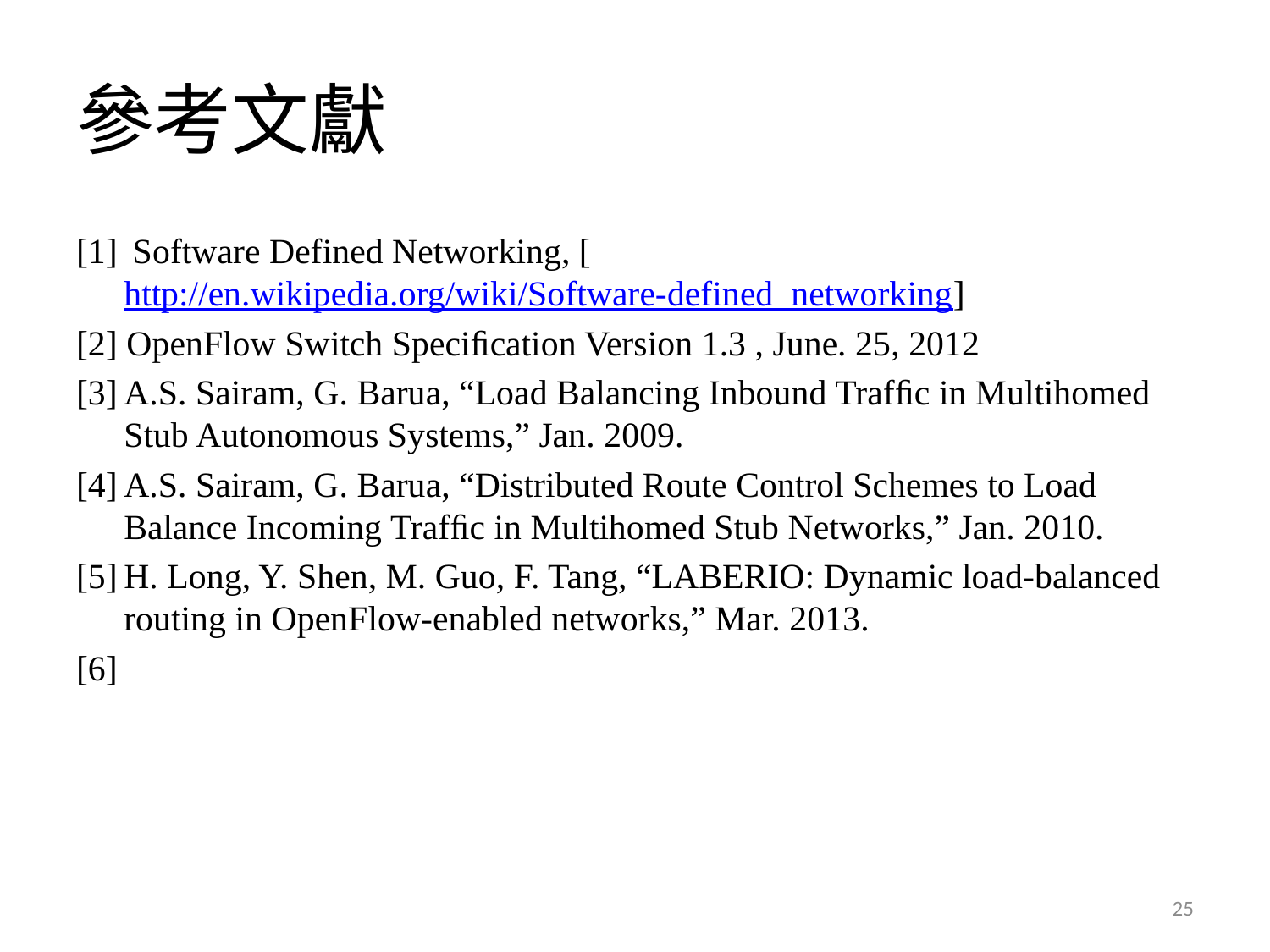

# 參考文獻
[1]	 Software Defined Networking, [http://en.wikipedia.org/wiki/Software-defined_networking]
[2] OpenFlow Switch Speciﬁcation Version 1.3 , June. 25, 2012
[3]	A.S. Sairam, G. Barua, “Load Balancing Inbound Trafﬁc in Multihomed Stub Autonomous Systems,” Jan. 2009.
[4]	A.S. Sairam, G. Barua, “Distributed Route Control Schemes to Load Balance Incoming Trafﬁc in Multihomed Stub Networks,” Jan. 2010.
[5]	H. Long, Y. Shen, M. Guo, F. Tang, “LABERIO: Dynamic load-balanced routing in OpenFlow-enabled networks,” Mar. 2013.
[6]

25